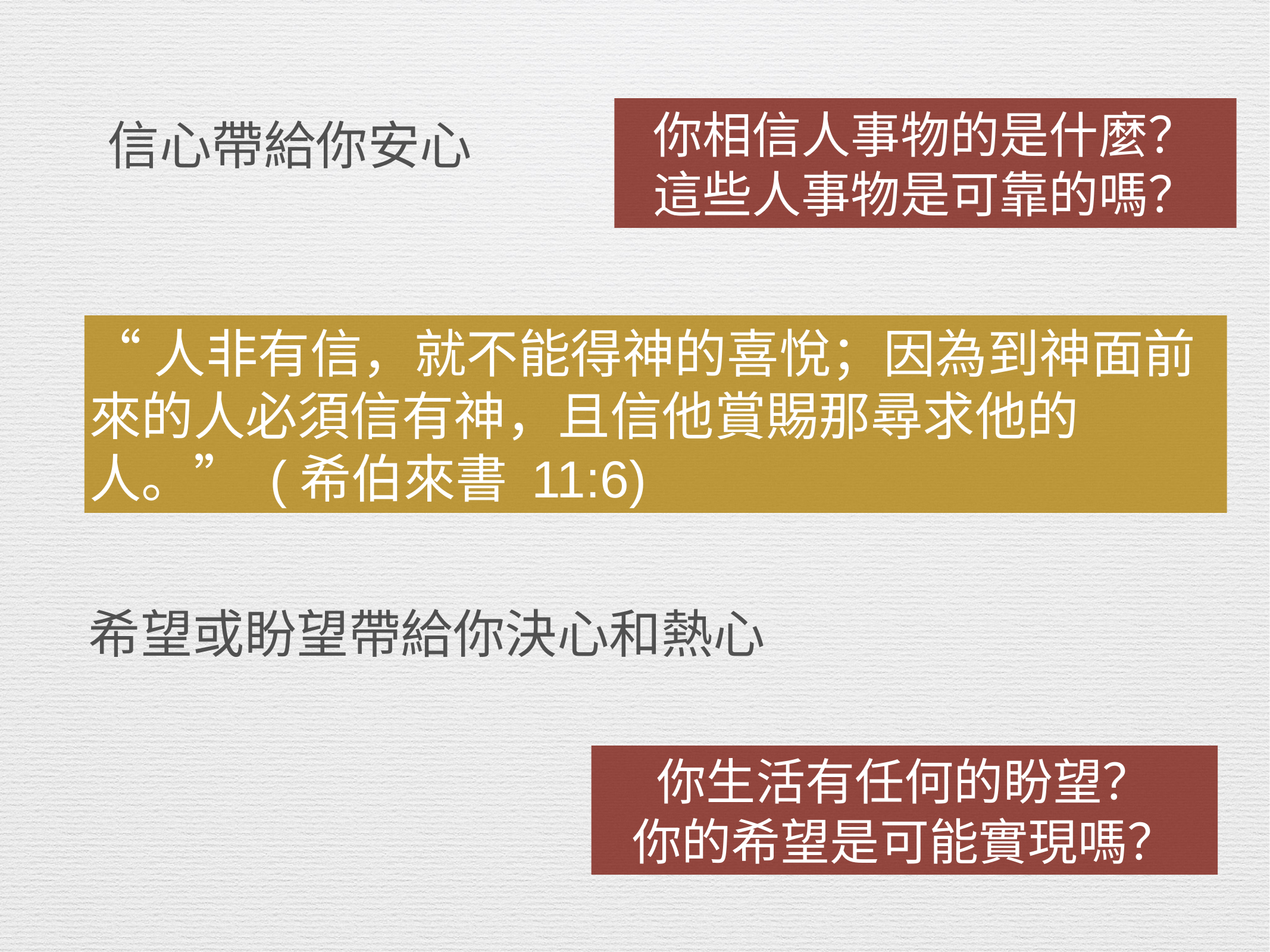

你相信人事物的是什麼？
這些人事物是可靠的嗎？
信心帶給你安心
“人非有信，就不能得神的喜悅；因為到神面前來的人必須信有神，且信他賞賜那尋求他的人。” (希伯來書 11:6)
希望或盼望帶給你決心和熱心
你生活有任何的盼望？
你的希望是可能實現嗎？